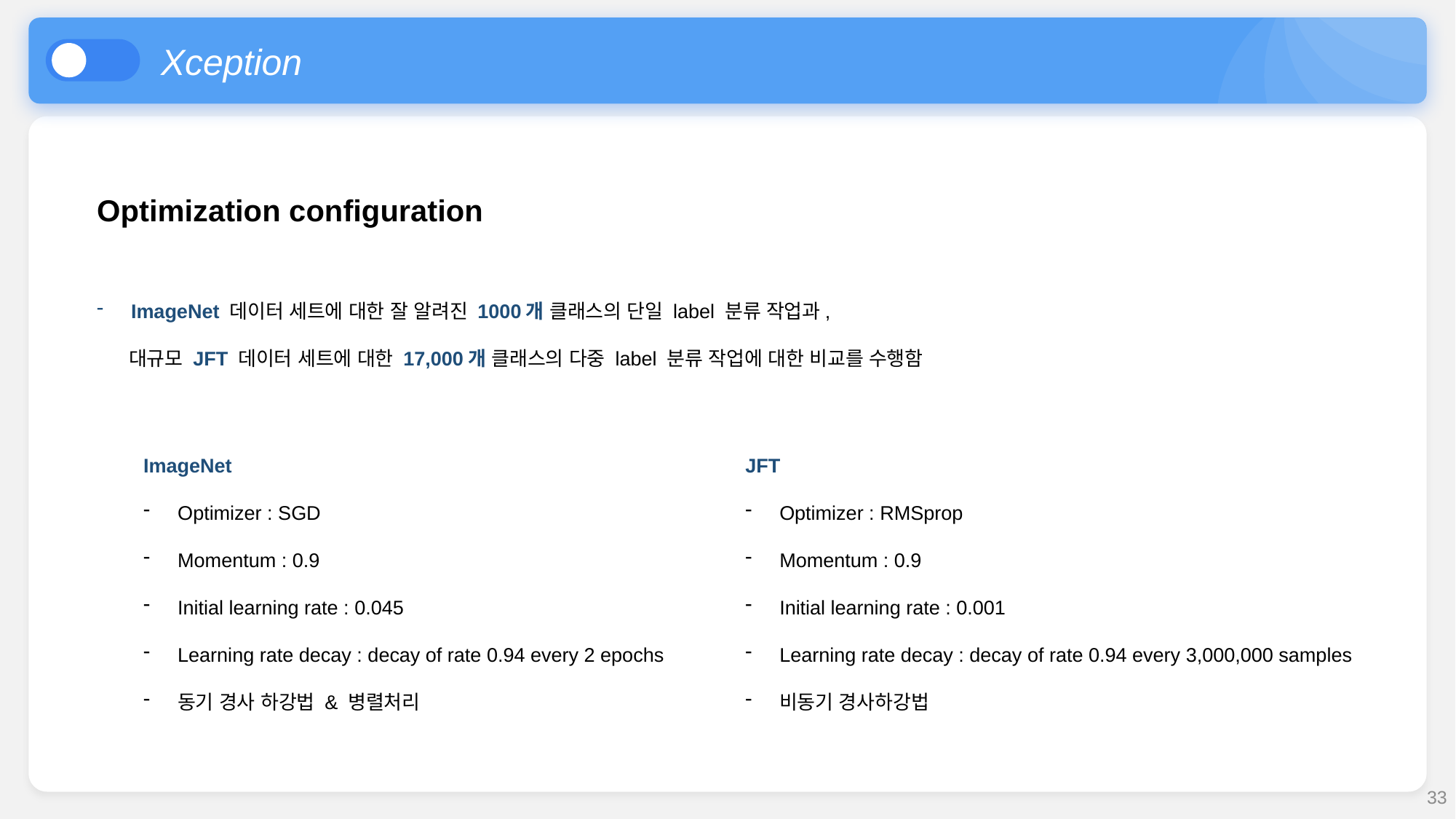

Xception

Optimization configuration

ImageNet 데이터 세트에 대한 잘 알려진 1000개 클래스의 단일 label 분류 작업과,
     대규모 JFT 데이터 세트에 대한 17,000개 클래스의 다중 label 분류 작업에 대한 비교를 수행함
JFT
Optimizer : RMSprop
Momentum : 0.9
Initial learning rate : 0.001
Learning rate decay : decay of rate 0.94 every 3,000,000 samples
비동기 경사하강법
ImageNet
Optimizer : SGD
Momentum : 0.9
Initial learning rate : 0.045
Learning rate decay : decay of rate 0.94 every 2 epochs
동기 경사 하강법 & 병렬처리
33